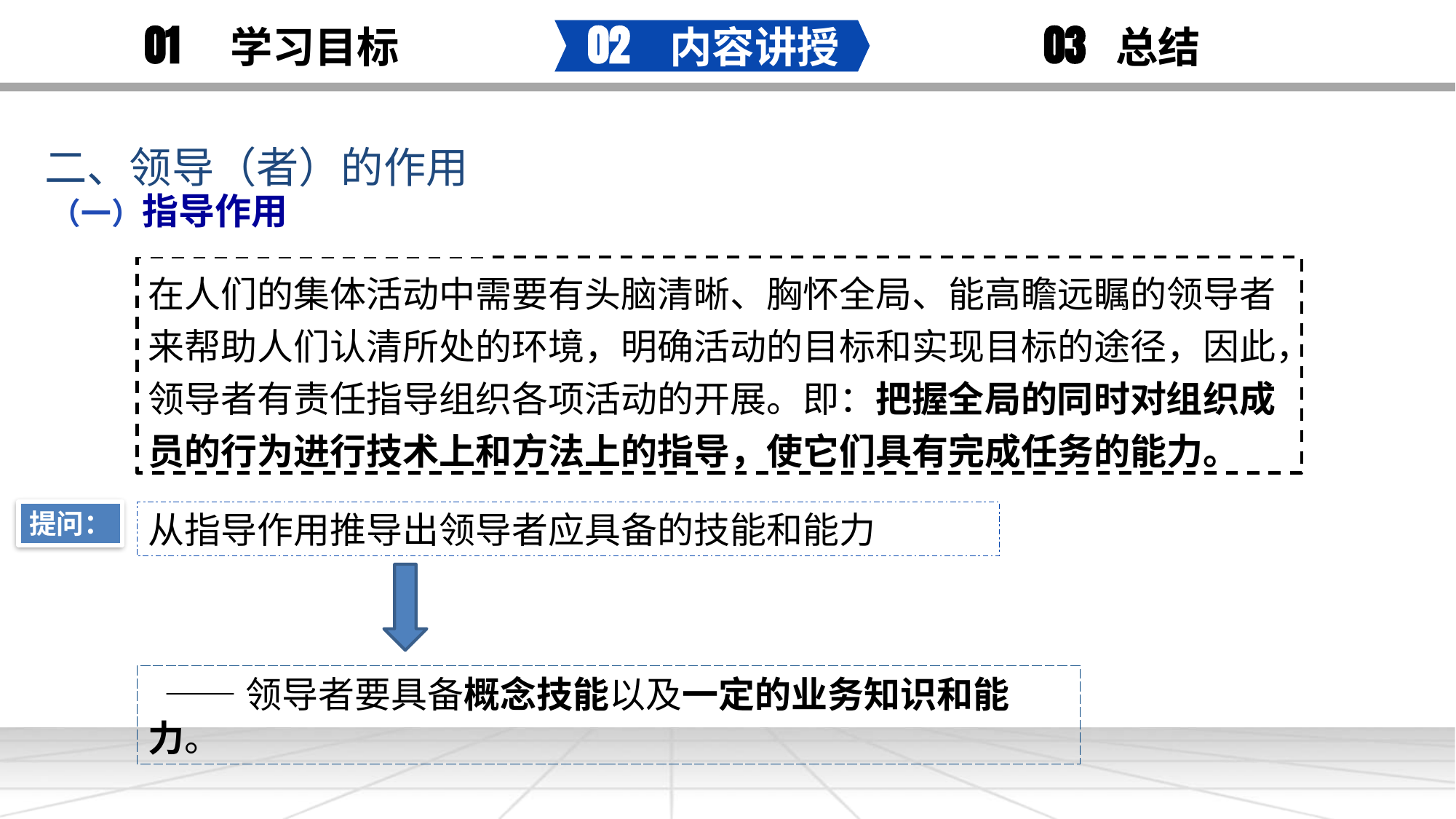

02   内容讲授
03  总结
01    学习目标

二、领导（者）的作用
（一）指导作用
在人们的集体活动中需要有头脑清晰、胸怀全局、能高瞻远瞩的领导者来帮助人们认清所处的环境，明确活动的目标和实现目标的途径，因此，领导者有责任指导组织各项活动的开展。即：把握全局的同时对组织成员的行为进行技术上和方法上的指导，使它们具有完成任务的能力。

提问：
从指导作用推导出领导者应具备的技能和能力

  ——领导者要具备概念技能以及一定的业务知识和能力。